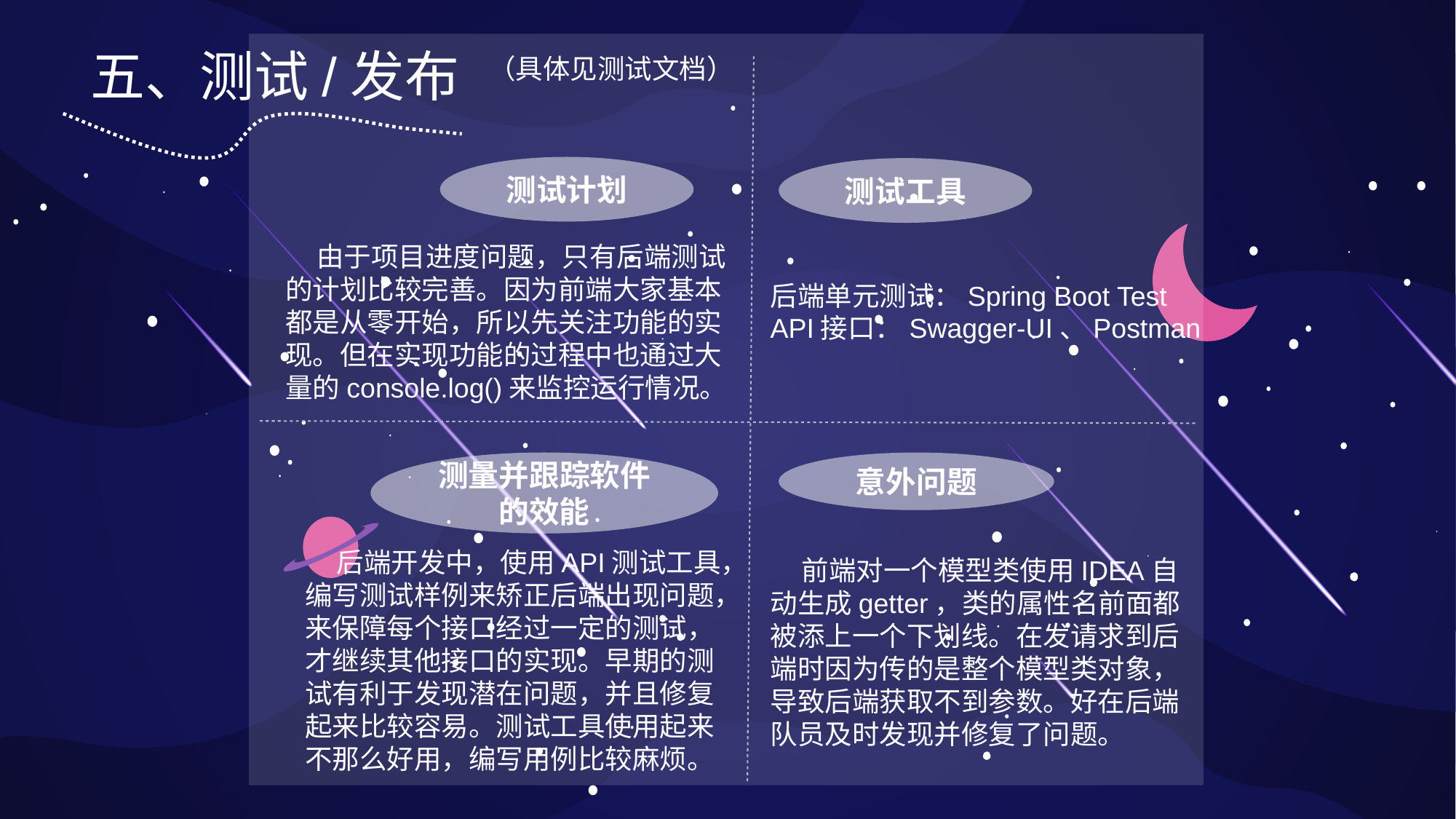

五、测试/发布
（具体见测试文档）

测试计划
测试工具
    由于项目进度问题，只有后端测试的计划比较完善。因为前端大家基本都是从零开始，所以先关注功能的实现。但在实现功能的过程中也通过大量的console.log()来监控运行情况。
后端单元测试：Spring Boot Test
API接口：Swagger-UI、Postman

测量并跟踪软件的效能
意外问题
    后端开发中，使用API测试工具，编写测试样例来矫正后端出现问题，来保障每个接口经过一定的测试，才继续其他接口的实现。早期的测试有利于发现潜在问题，并且修复起来比较容易。测试工具使用起来不那么好用，编写用例比较麻烦。
    前端对一个模型类使用IDEA自动生成getter，类的属性名前面都被添上一个下划线。在发请求到后端时因为传的是整个模型类对象，导致后端获取不到参数。好在后端队员及时发现并修复了问题。